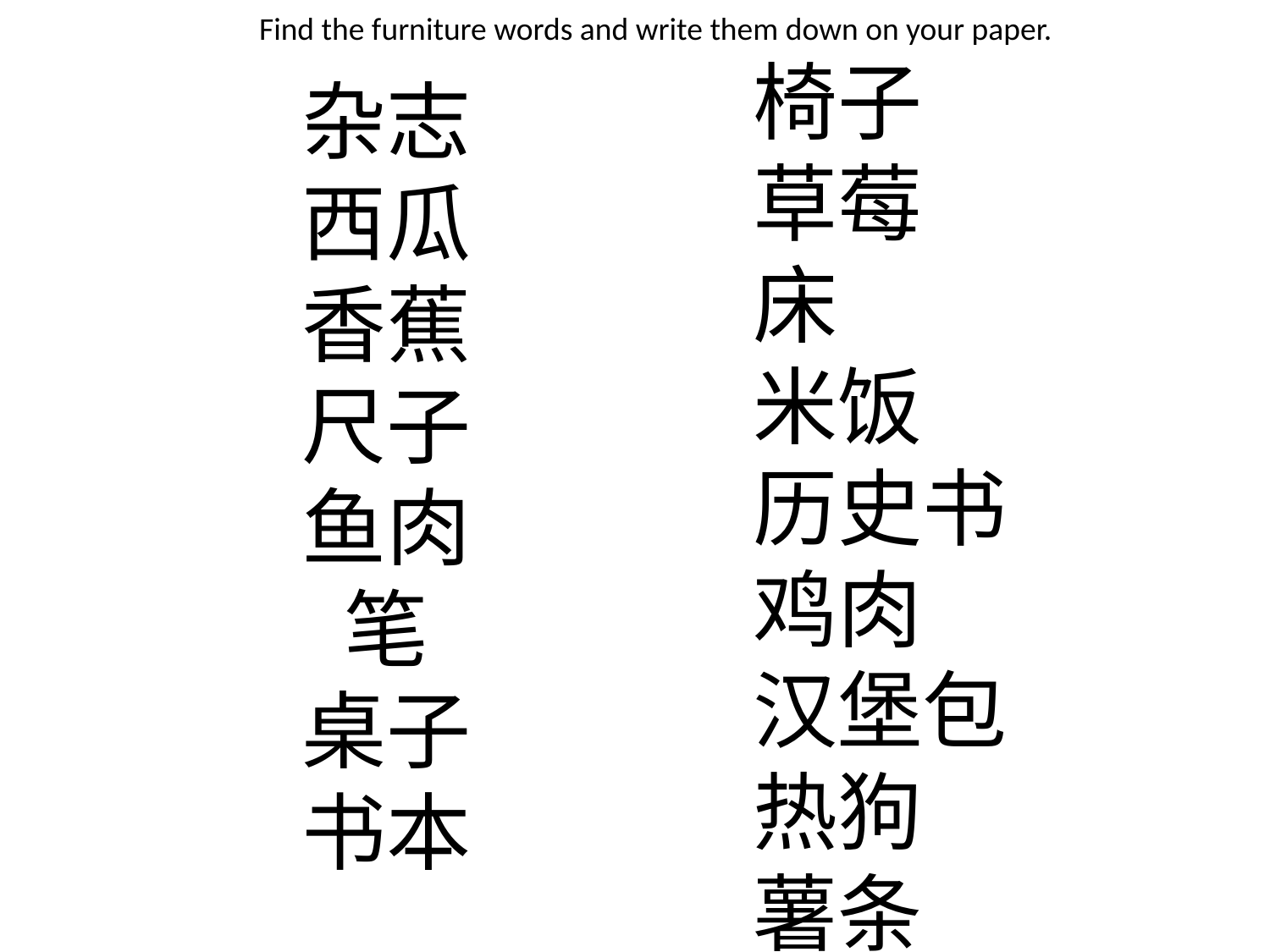

# Find the furniture words and write them down on your paper.
椅子
草莓
床
米饭
历史书
鸡肉
汉堡包
热狗
薯条
小说
杂志
西瓜
香蕉
尺子
鱼肉
笔
桌子
书本